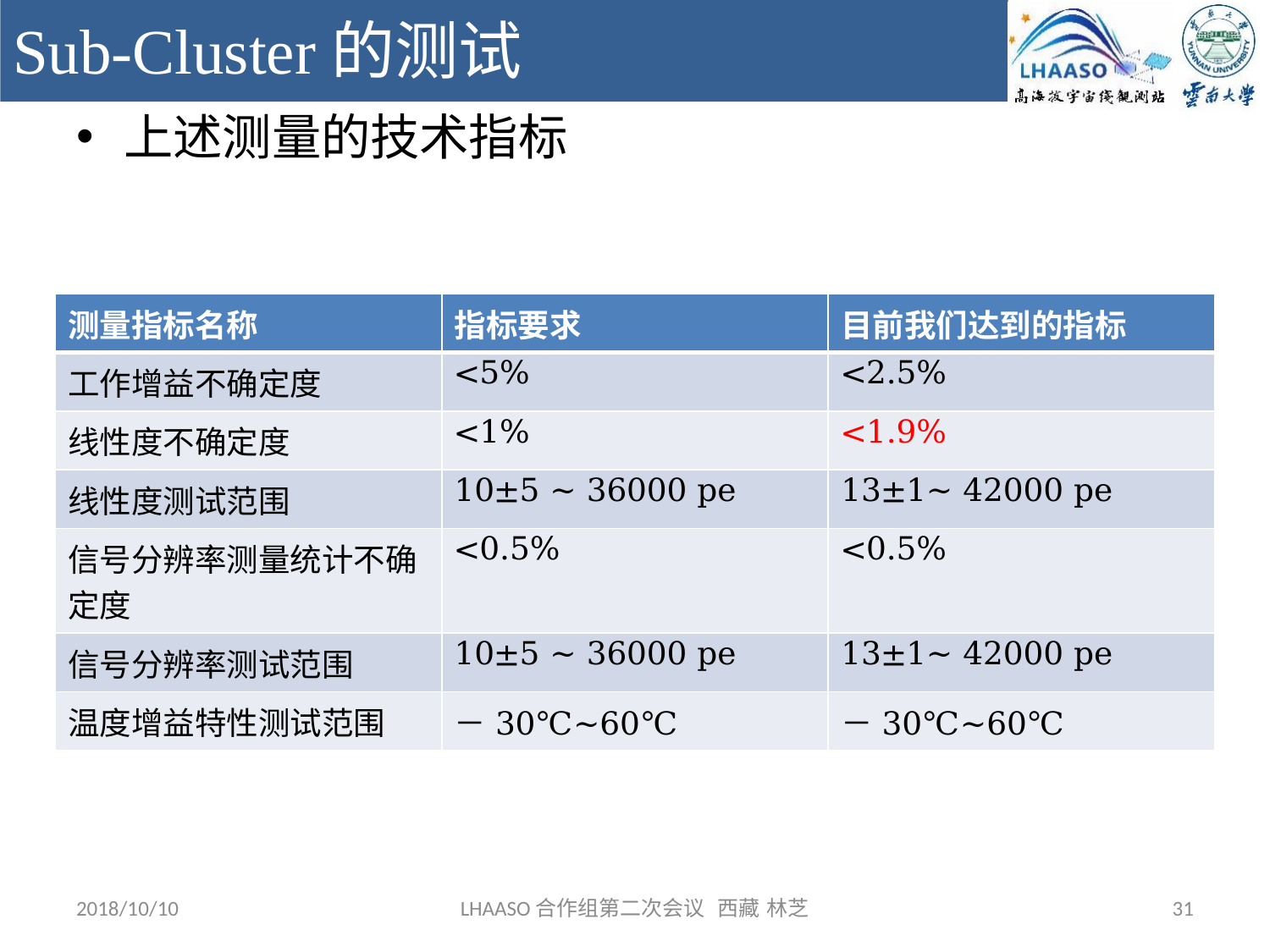

# Sub-Cluster的测试
上述测量的技术指标
| 测量指标名称 | 指标要求 | 目前我们达到的指标 |
| --- | --- | --- |
| 工作增益不确定度 | <5% | <2.5% |
| 线性度不确定度 | <1% | <1.9% |
| 线性度测试范围 | 10±5 ~ 36000 pe | 13±1~ 42000 pe |
| 信号分辨率测量统计不确定度 | <0.5% | <0.5% |
| 信号分辨率测试范围 | 10±5 ~ 36000 pe | 13±1~ 42000 pe |
| 温度增益特性测试范围 | －30℃~60℃ | －30℃~60℃ |
2018/10/10
LHAASO合作组第二次会议  西藏 林芝
31